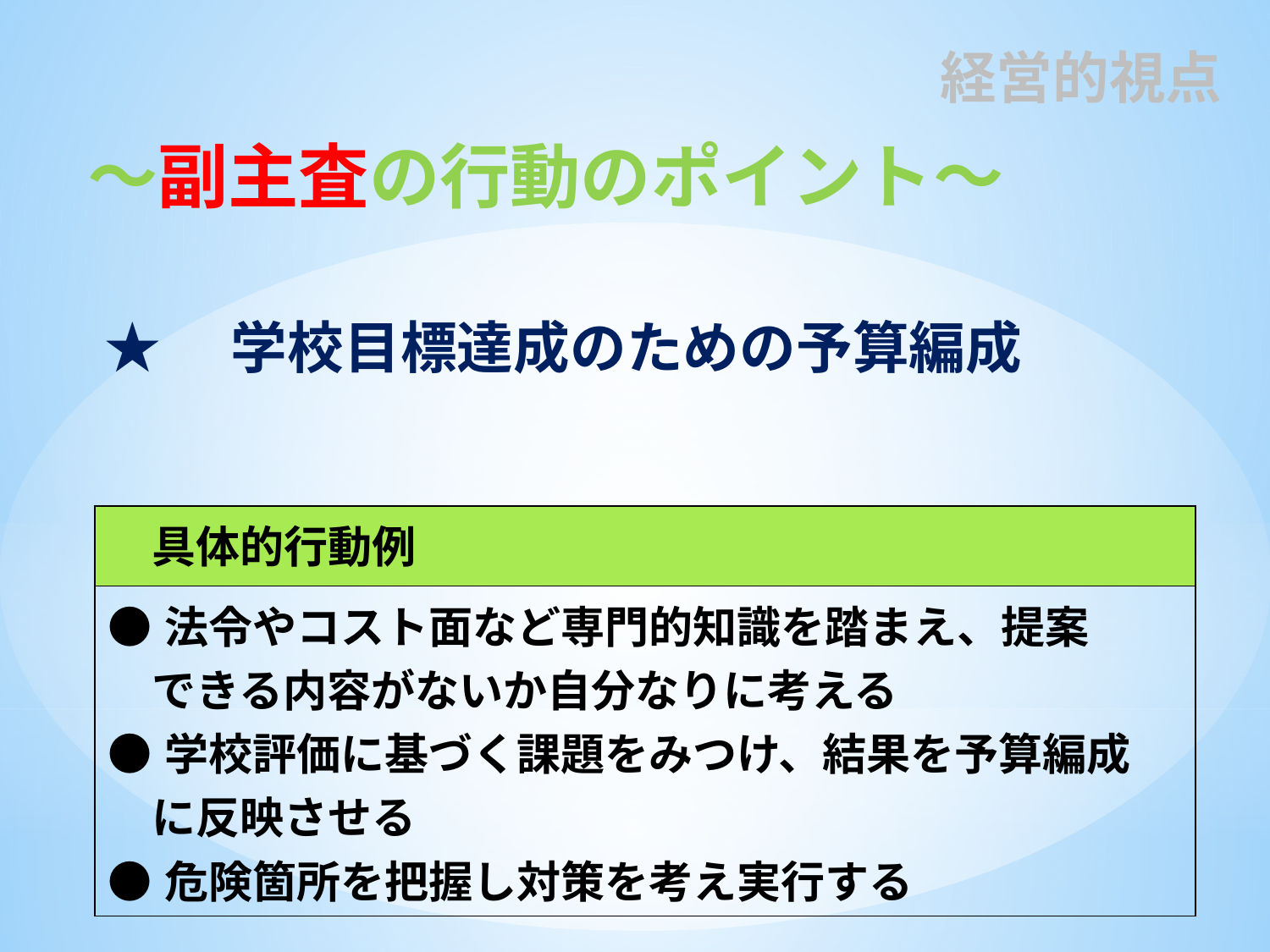

# 経営的視点
～副主査の行動のポイント～
★　学校目標達成のための予算編成
| 具体的行動例 |
| --- |
| ●法令やコスト面など専門的知識を踏まえ、提案 　できる内容がないか自分なりに考える ●学校評価に基づく課題をみつけ、結果を予算編成 　に反映させる ●危険箇所を把握し対策を考え実行する |